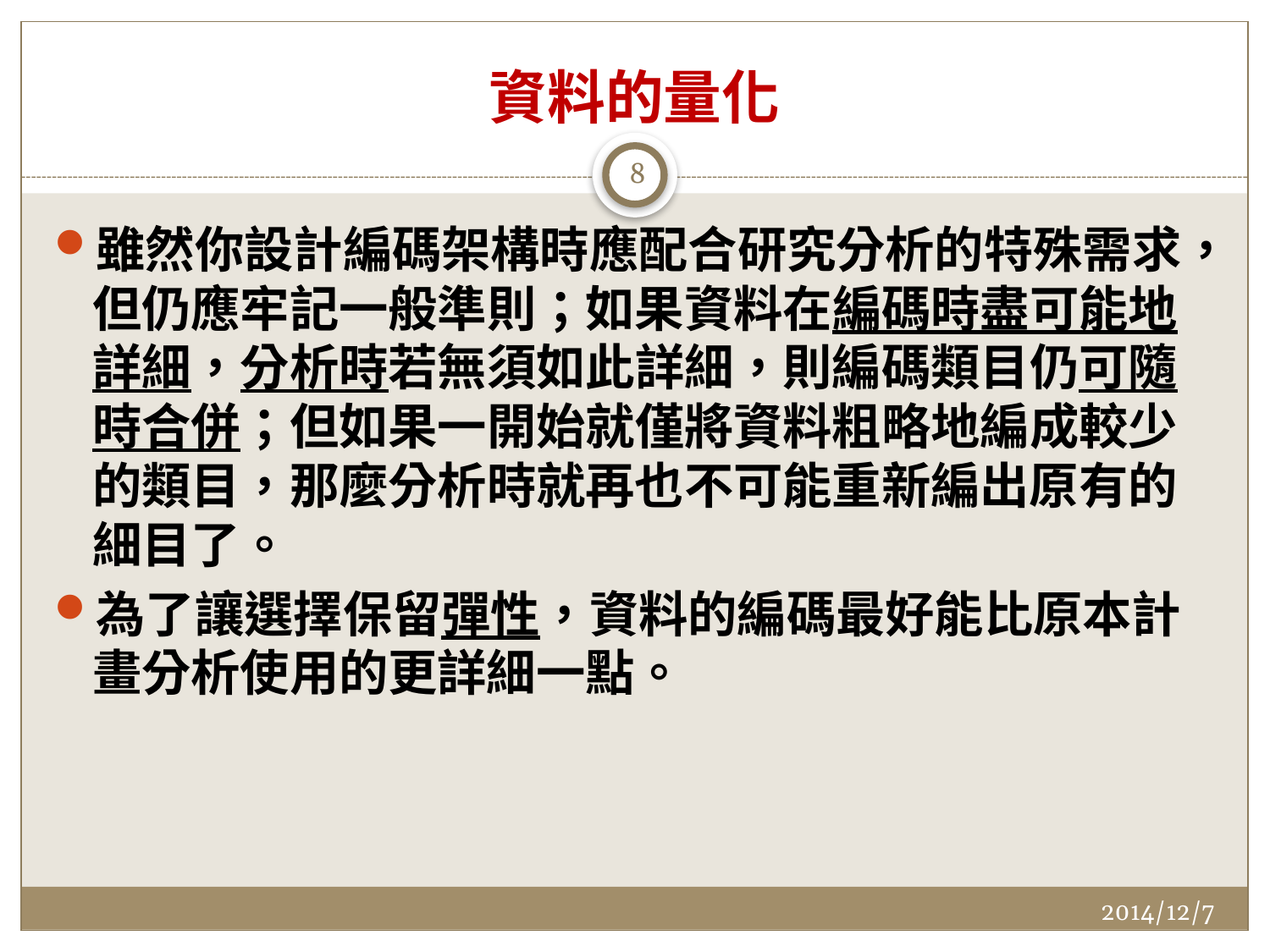

# 資料的量化
8
雖然你設計編碼架構時應配合研究分析的特殊需求，但仍應牢記一般準則；如果資料在編碼時盡可能地詳細，分析時若無須如此詳細，則編碼類目仍可隨時合併；但如果一開始就僅將資料粗略地編成較少的類目，那麼分析時就再也不可能重新編出原有的細目了。
為了讓選擇保留彈性，資料的編碼最好能比原本計畫分析使用的更詳細一點。

2014/12/7